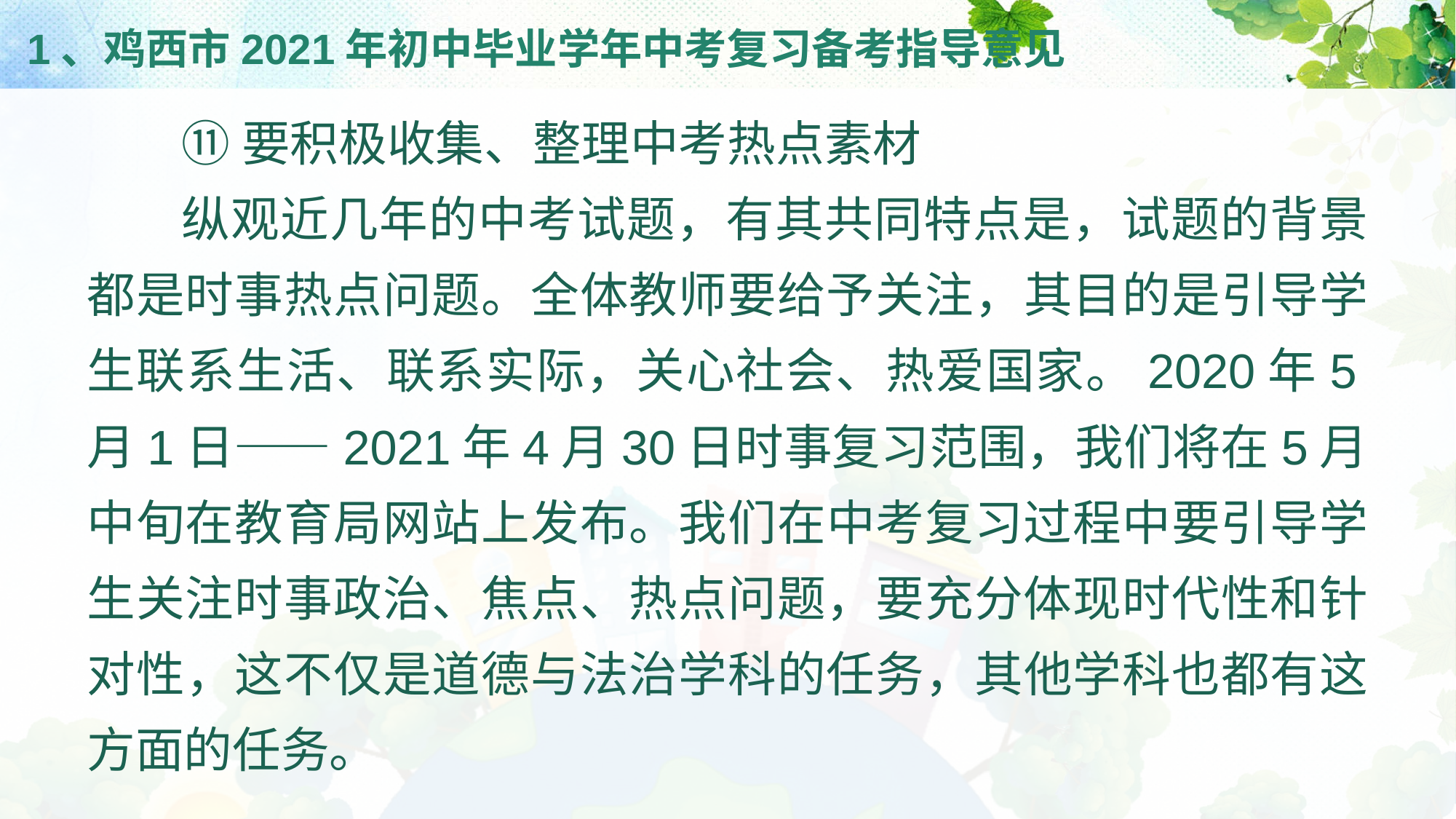

# 1、鸡西市2021年初中毕业学年中考复习备考指导意见
⑪要积极收集、整理中考热点素材
纵观近几年的中考试题，有其共同特点是，试题的背景都是时事热点问题。全体教师要给予关注，其目的是引导学生联系生活、联系实际，关心社会、热爱国家。2020年5月1日——2021年4月30日时事复习范围，我们将在5月中旬在教育局网站上发布。我们在中考复习过程中要引导学生关注时事政治、焦点、热点问题，要充分体现时代性和针对性，这不仅是道德与法治学科的任务，其他学科也都有这方面的任务。